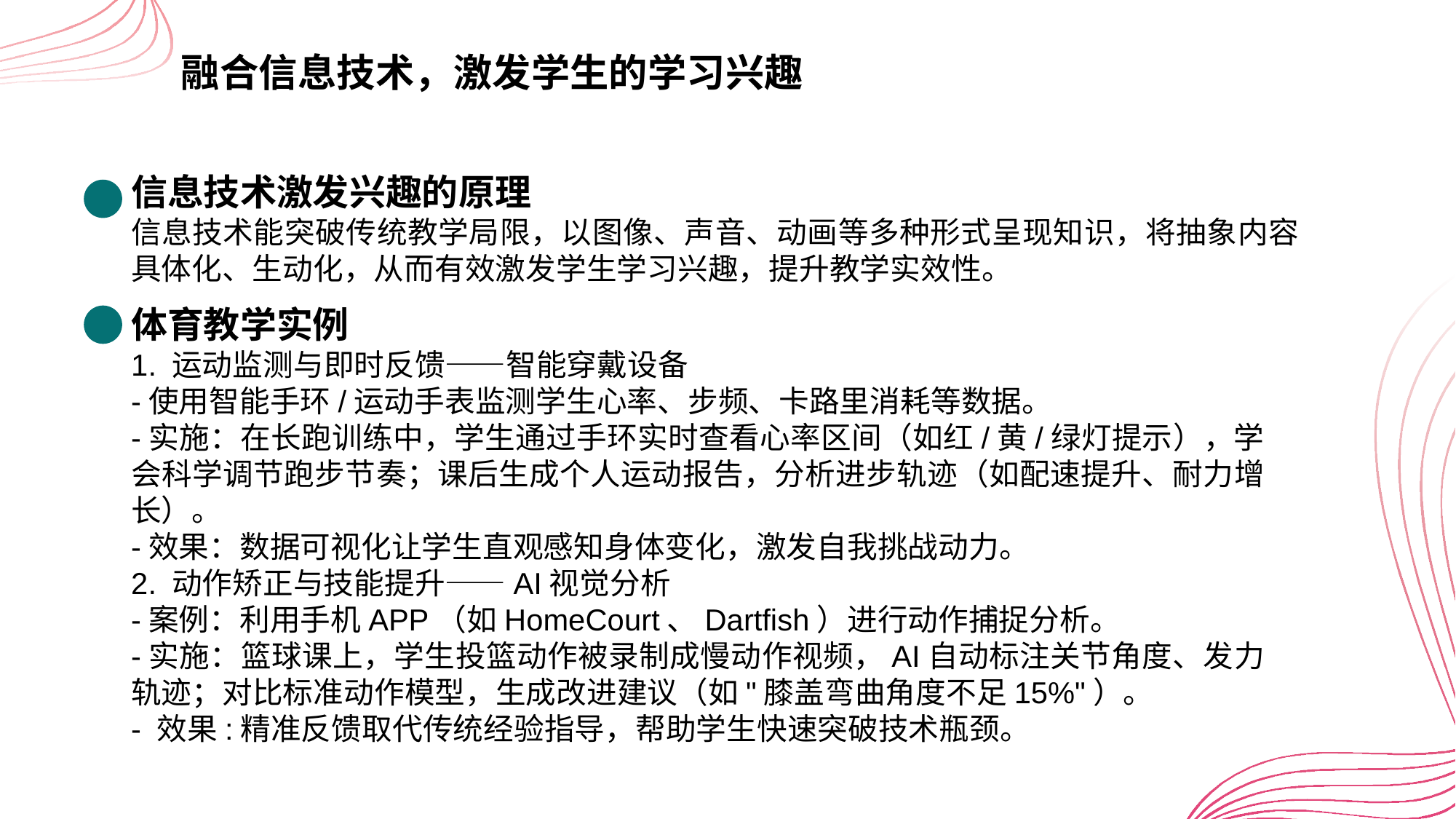

融合信息技术，激发学生的学习兴趣
信息技术激发兴趣的原理

信息技术能突破传统教学局限，以图像、声音、动画等多种形式呈现知识，将抽象内容具体化、生动化，从而有效激发学生学习兴趣，提升教学实效性。
体育教学实例

1. 运动监测与即时反馈——智能穿戴设备
-使用智能手环/运动手表监测学生心率、步频、卡路里消耗等数据。
-实施：在长跑训练中，学生通过手环实时查看心率区间（如红/黄/绿灯提示），学会科学调节跑步节奏；课后生成个人运动报告，分析进步轨迹（如配速提升、耐力增长）。
-效果：数据可视化让学生直观感知身体变化，激发自我挑战动力。
2. 动作矫正与技能提升——AI视觉分析
-案例：利用手机APP（如HomeCourt、Dartfish）进行动作捕捉分析。
-实施：篮球课上，学生投篮动作被录制成慢动作视频，AI自动标注关节角度、发力轨迹；对比标准动作模型，生成改进建议（如"膝盖弯曲角度不足15%"）。
- 效果:精准反馈取代传统经验指导，帮助学生快速突破技术瓶颈。